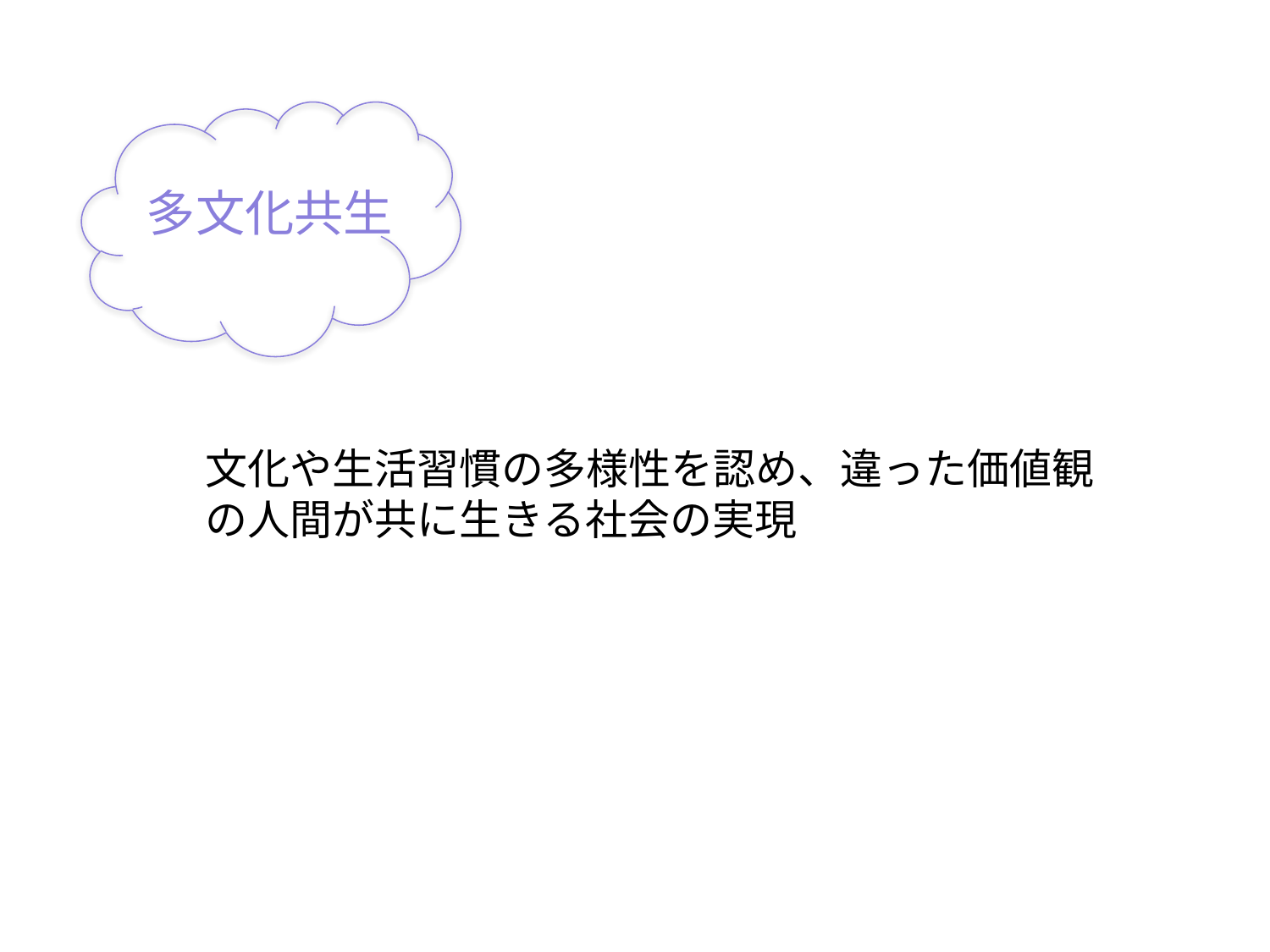

多文化共生

文化や生活習慣の多様性を認め、違った価値観の人間が共に生きる社会の実現